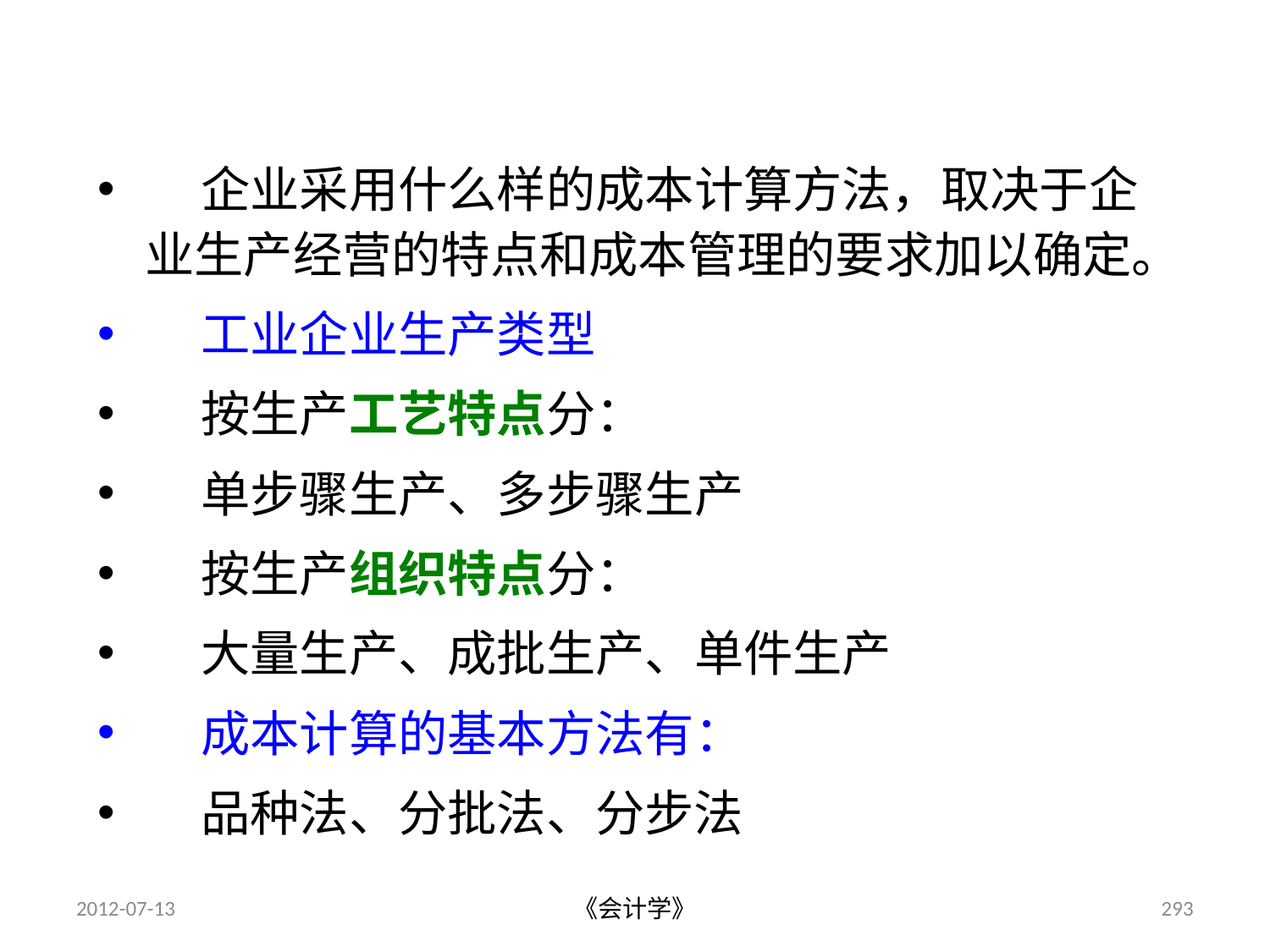

# 五、产品成本的计算方法
    企业采用什么样的成本计算方法，取决于企业生产经营的特点和成本管理的要求加以确定。
    工业企业生产类型
    按生产工艺特点分：
    单步骤生产、多步骤生产
    按生产组织特点分：
    大量生产、成批生产、单件生产
    成本计算的基本方法有：
    品种法、分批法、分步法
2012-07-13
《会计学》
293